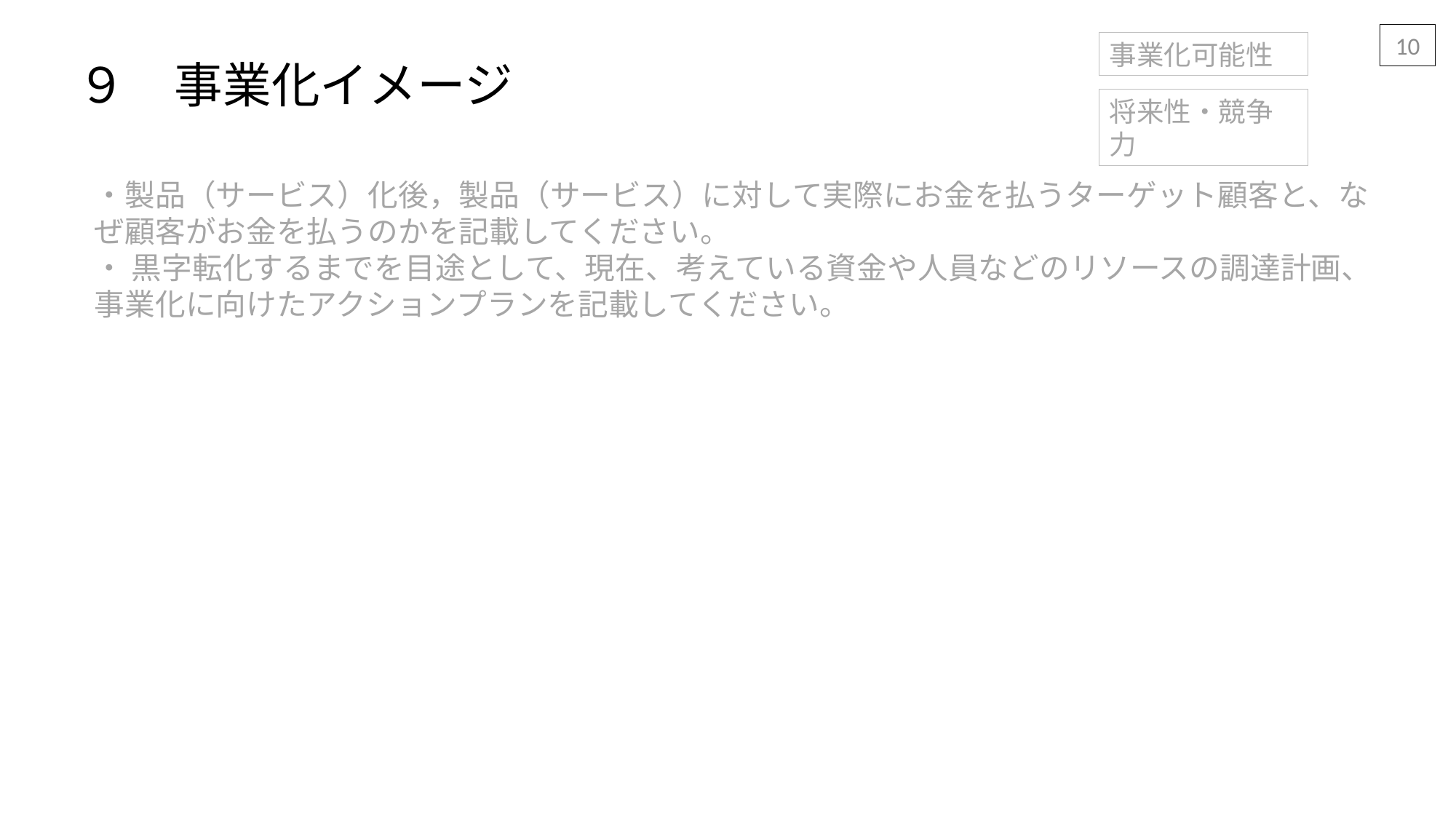

10
事業化可能性
９　事業化イメージ
将来性・競争力

・製品（サービス）化後，製品（サービス）に対して実際にお金を払うターゲット顧客と、なぜ顧客がお金を払うのかを記載してください。
・ 黒字転化するまでを目途として、現在、考えている資金や人員などのリソースの調達計画、事業化に向けたアクションプランを記載してください。